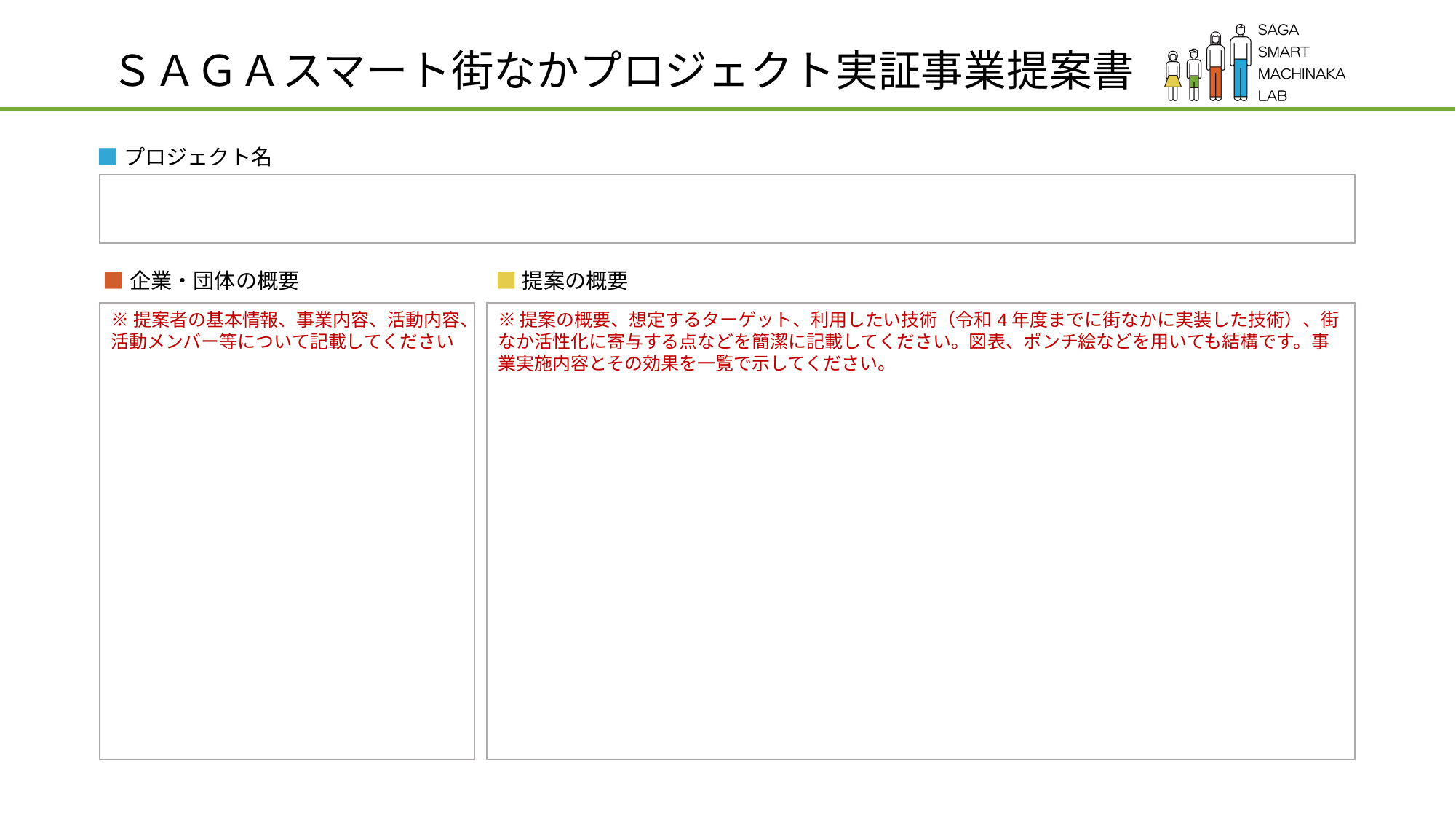

# ＳＡＧＡスマート街なかプロジェクト実証事業提案書
■プロジェクト名

■企業・団体の概要
■提案の概要
※提案者の基本情報、事業内容、活動内容、活動メンバー等について記載してください
※提案の概要、想定するターゲット、利用したい技術（令和4年度までに街なかに実装した技術）、街なか活性化に寄与する点などを簡潔に記載してください。図表、ポンチ絵などを用いても結構です。事業実施内容とその効果を一覧で示してください。